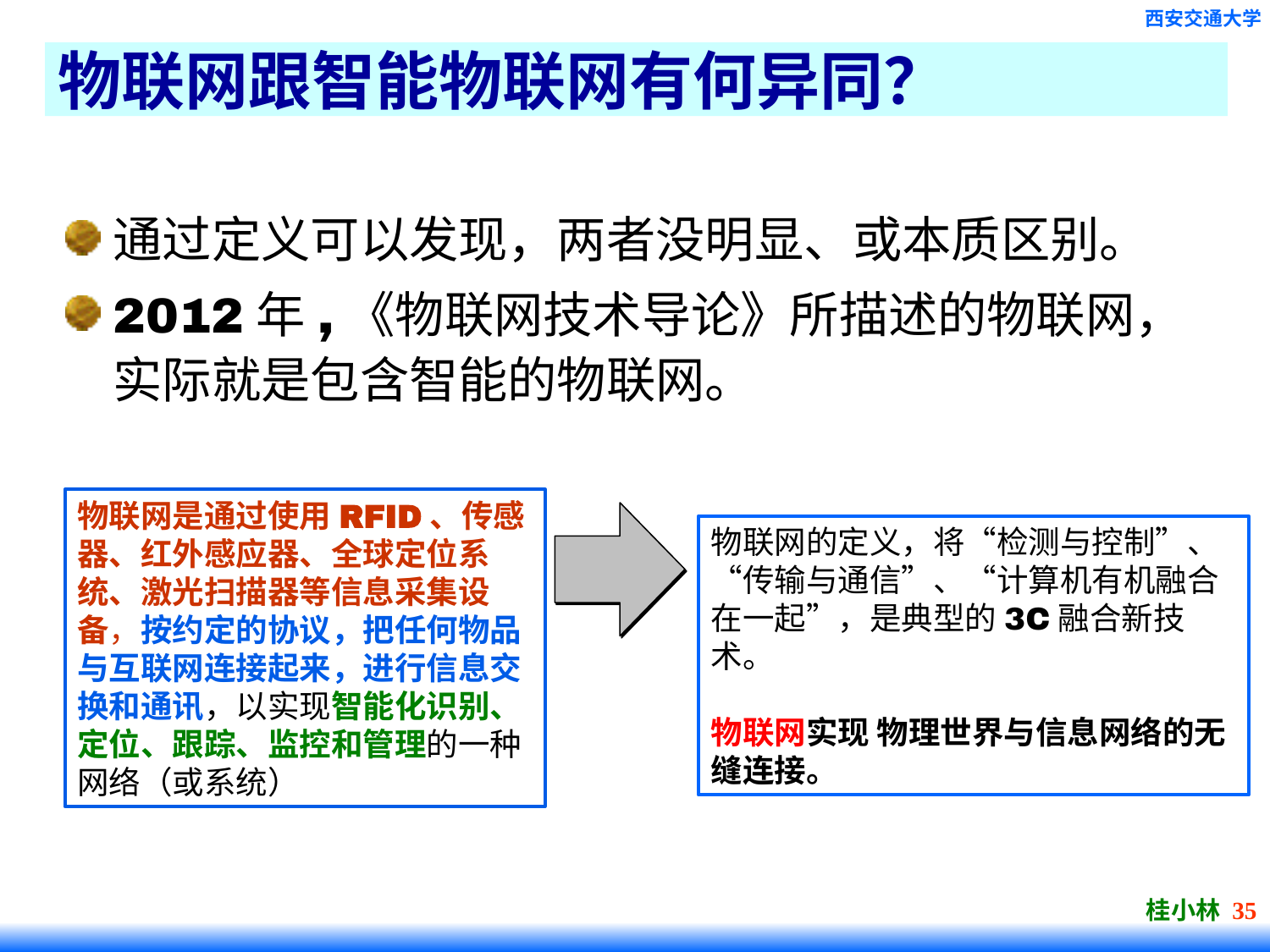

# 物联网跟智能物联网有何异同？
通过定义可以发现，两者没明显、或本质区别。
2012年,《物联网技术导论》所描述的物联网，实际就是包含智能的物联网。

物联网是通过使用RFID、传感器、红外感应器、全球定位系统、激光扫描器等信息采集设备，按约定的协议，把任何物品与互联网连接起来，进行信息交换和通讯，以实现智能化识别、定位、跟踪、监控和管理的一种网络（或系统）

物联网的定义，将“检测与控制”、“传输与通信”、“计算机有机融合在一起”，是典型的3C融合新技术。

物联网实现 物理世界与信息网络的无缝连接。
桂小林 35